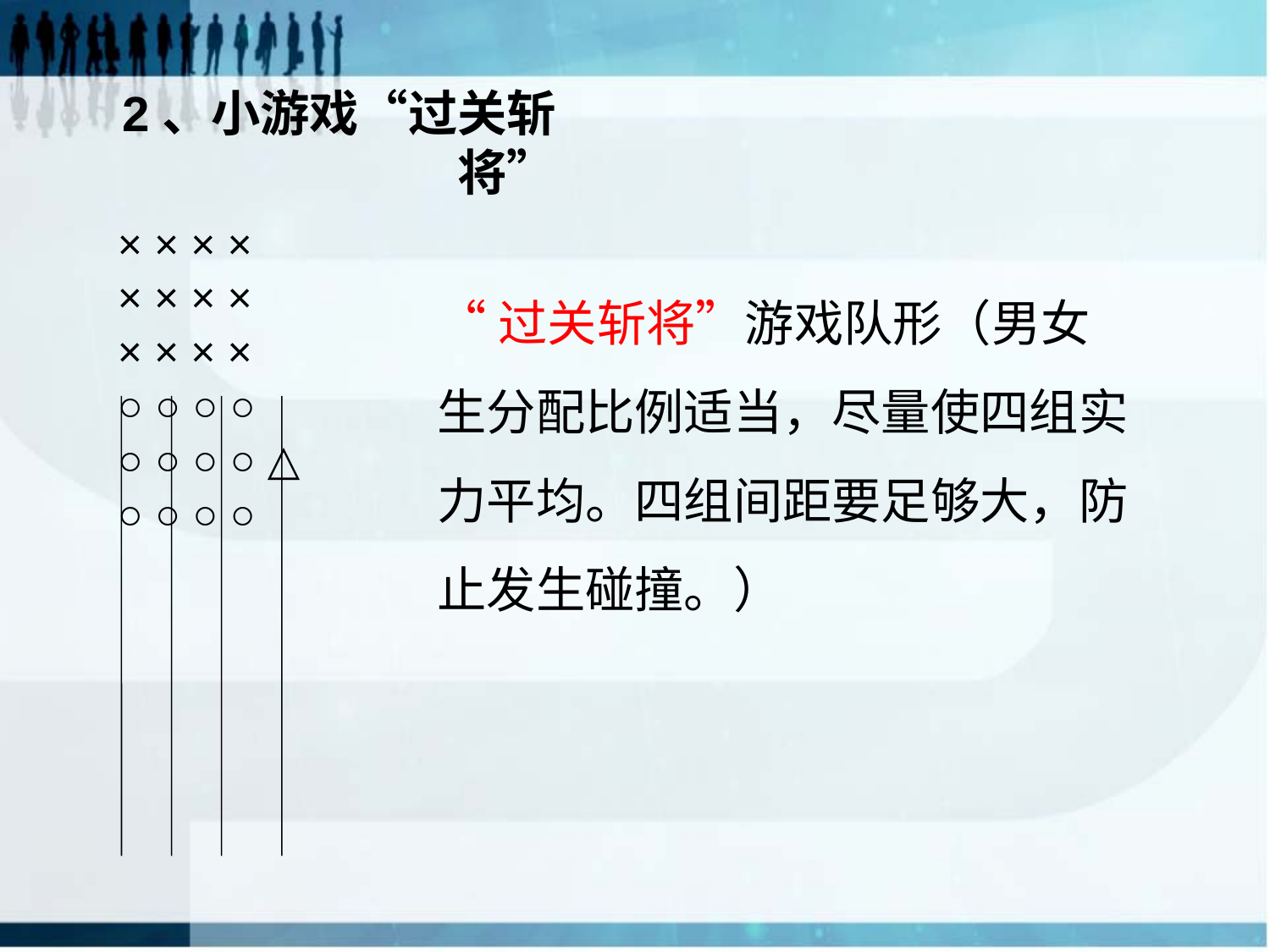

2、小游戏“过关斩将”
× × × ×
× × × ×
× × × ×
○ ○ ○ ○
○ ○ ○ ○ △
○ ○ ○ ○

“过关斩将”游戏队形（男女生分配比例适当，尽量使四组实力平均。四组间距要足够大，防止发生碰撞。）